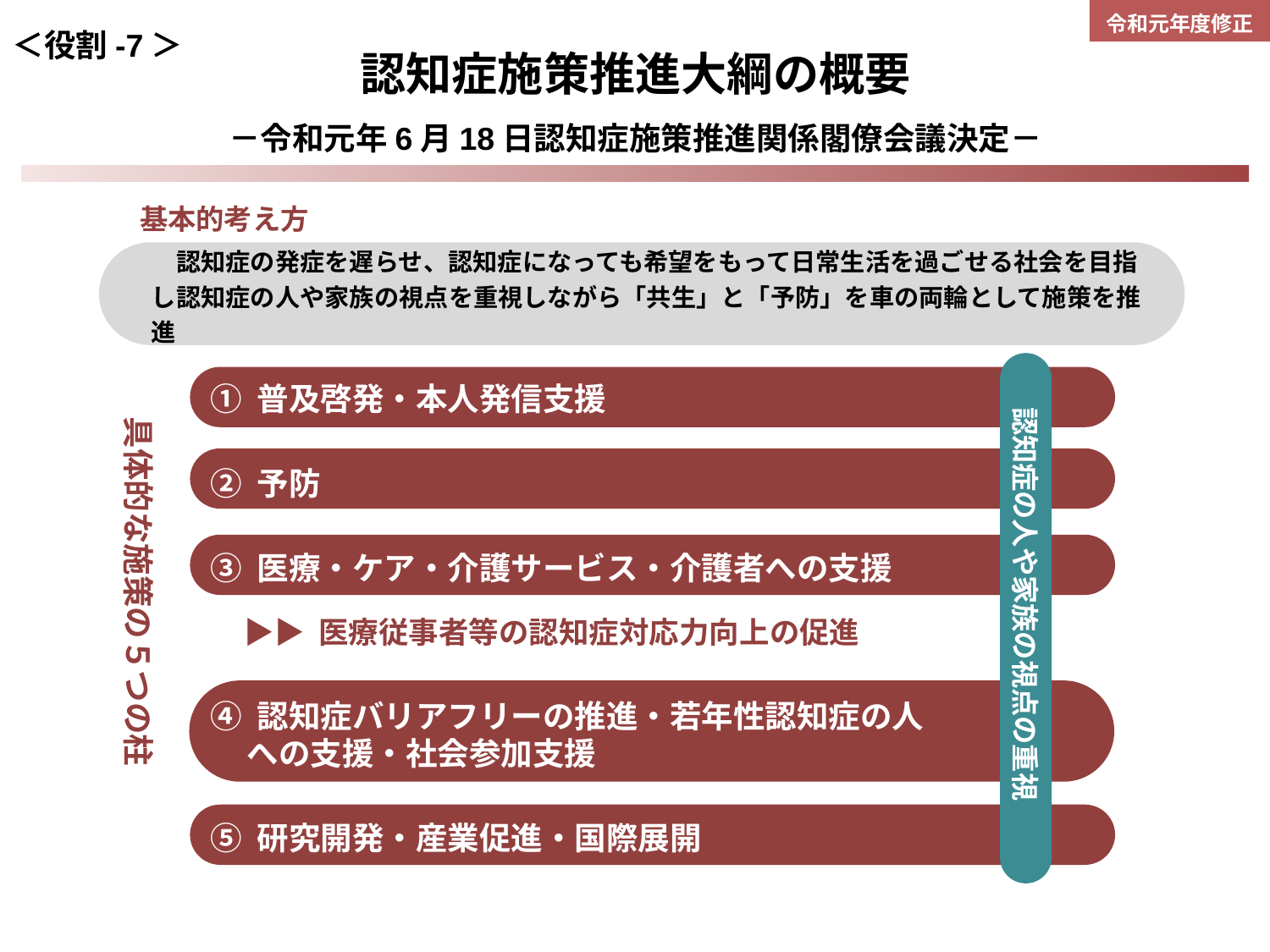

＜役割-7＞
令和元年度修正
認知症施策推進大綱の概要
－令和元年6月18日認知症施策推進関係閣僚会議決定－

基本的考え方
　認知症の発症を遅らせ、認知症になっても希望をもって日常生活を過ごせる社会を目指し認知症の人や家族の視点を重視しながら「共生」と「予防」を車の両輪として施策を推進
具体的な施策の５つの柱
認知症の人や家族の視点の重視

① 普及啓発・本人発信支援
② 予防
③ 医療・ケア・介護サービス・介護者への支援
     ▶▶ 医療従事者等の認知症対応力向上の促進
④ 認知症バリアフリーの推進・若年性認知症の人
    への支援・社会参加支援
⑤ 研究開発・産業促進・国際展開